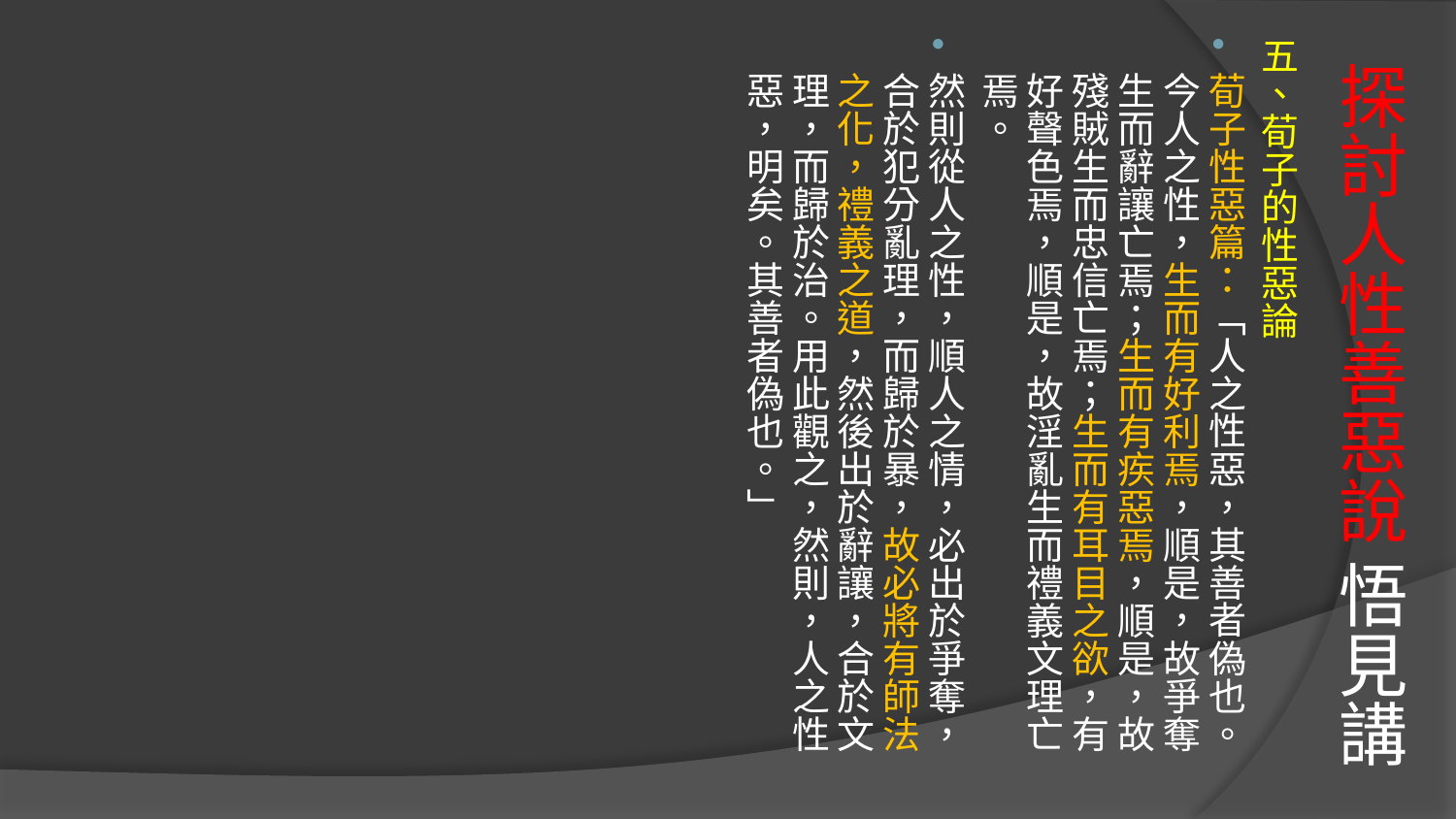

五、荀子的性惡論
荀子性惡篇：「人之性惡，其善者偽也。今人之性，生而有好利焉，順是，故爭奪生而辭讓亡焉；生而有疾惡焉，順是，故殘賊生而忠信亡焉；生而有耳目之欲，有好聲色焉，順是，故淫亂生而禮義文理亡焉。
然則從人之性，順人之情，必出於爭奪，合於犯分亂理，而歸於暴，故必將有師法之化，禮義之道，然後出於辭讓，合於文理，而歸於治。用此觀之，然則，人之性惡，明矣。其善者偽也。」

# 探討人性善惡說 悟見講